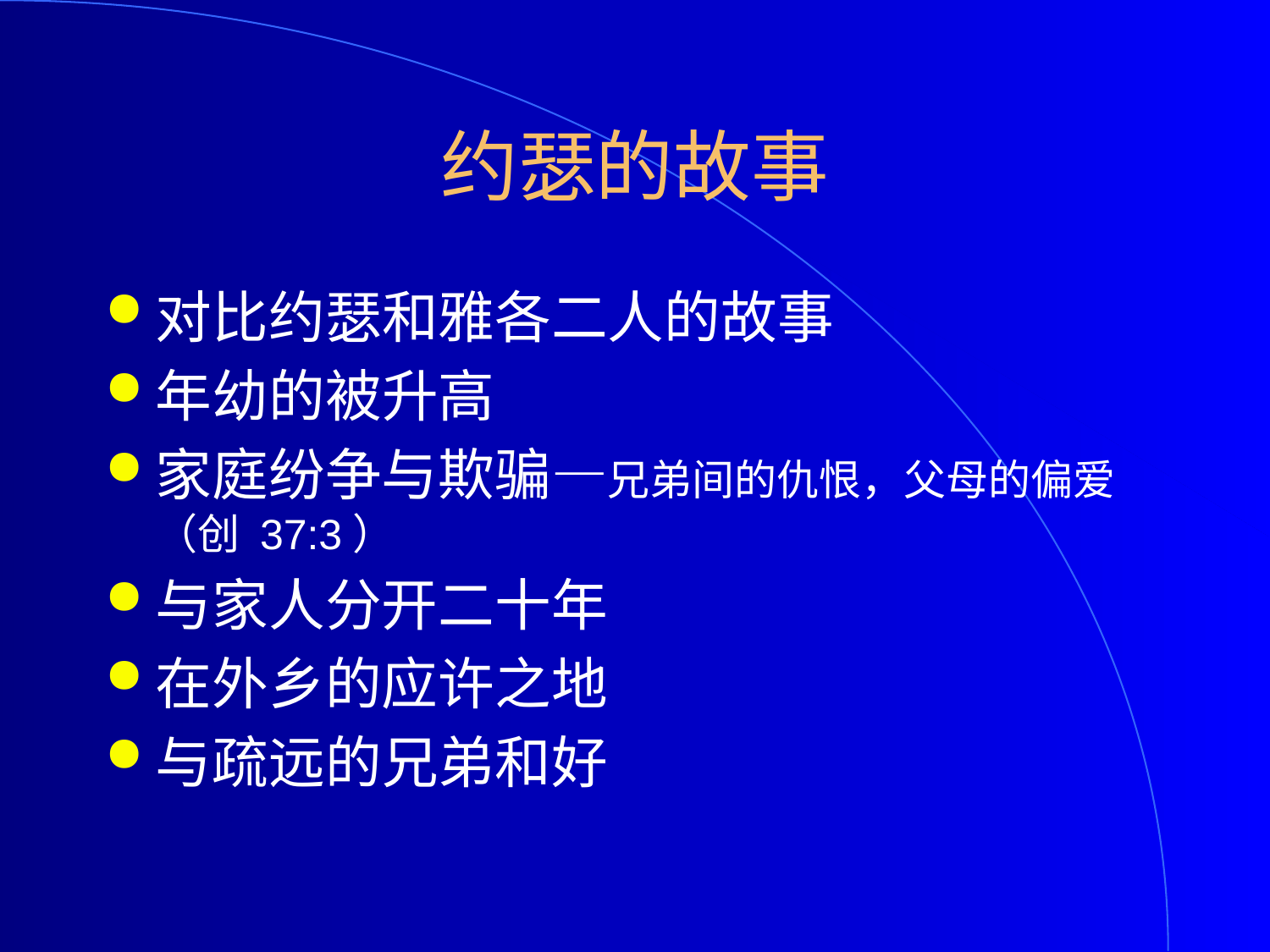

# 约瑟的故事
对比约瑟和雅各二人的故事
年幼的被升高
家庭纷争与欺骗—兄弟间的仇恨，父母的偏爱（创 37:3）
与家人分开二十年
在外乡的应许之地
与疏远的兄弟和好